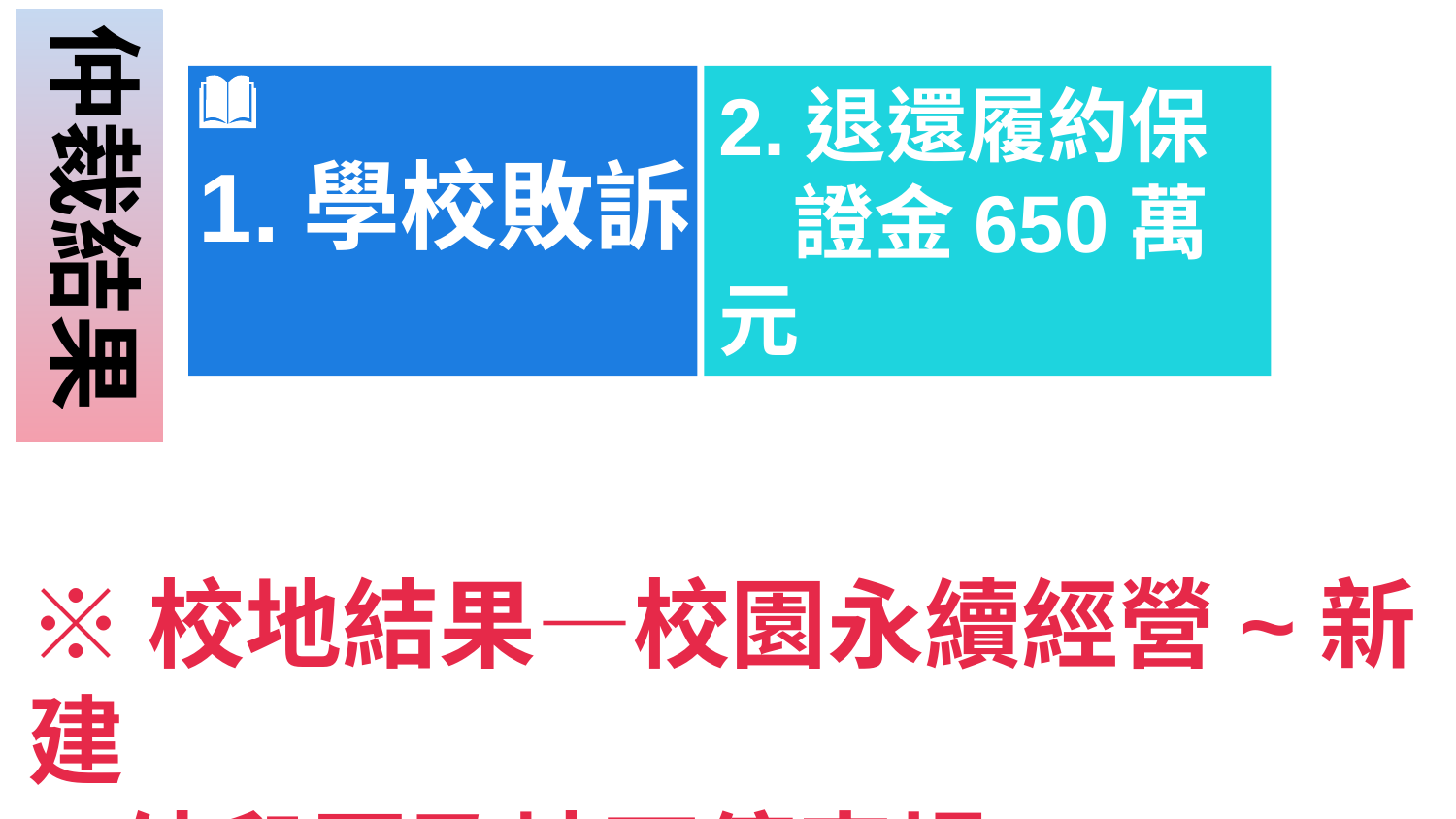

仲裁結果

2.退還履約保
   證金650萬元

1.學校敗訴

※校地結果—校園永續經營~新建
   幼兒園及地下停車場